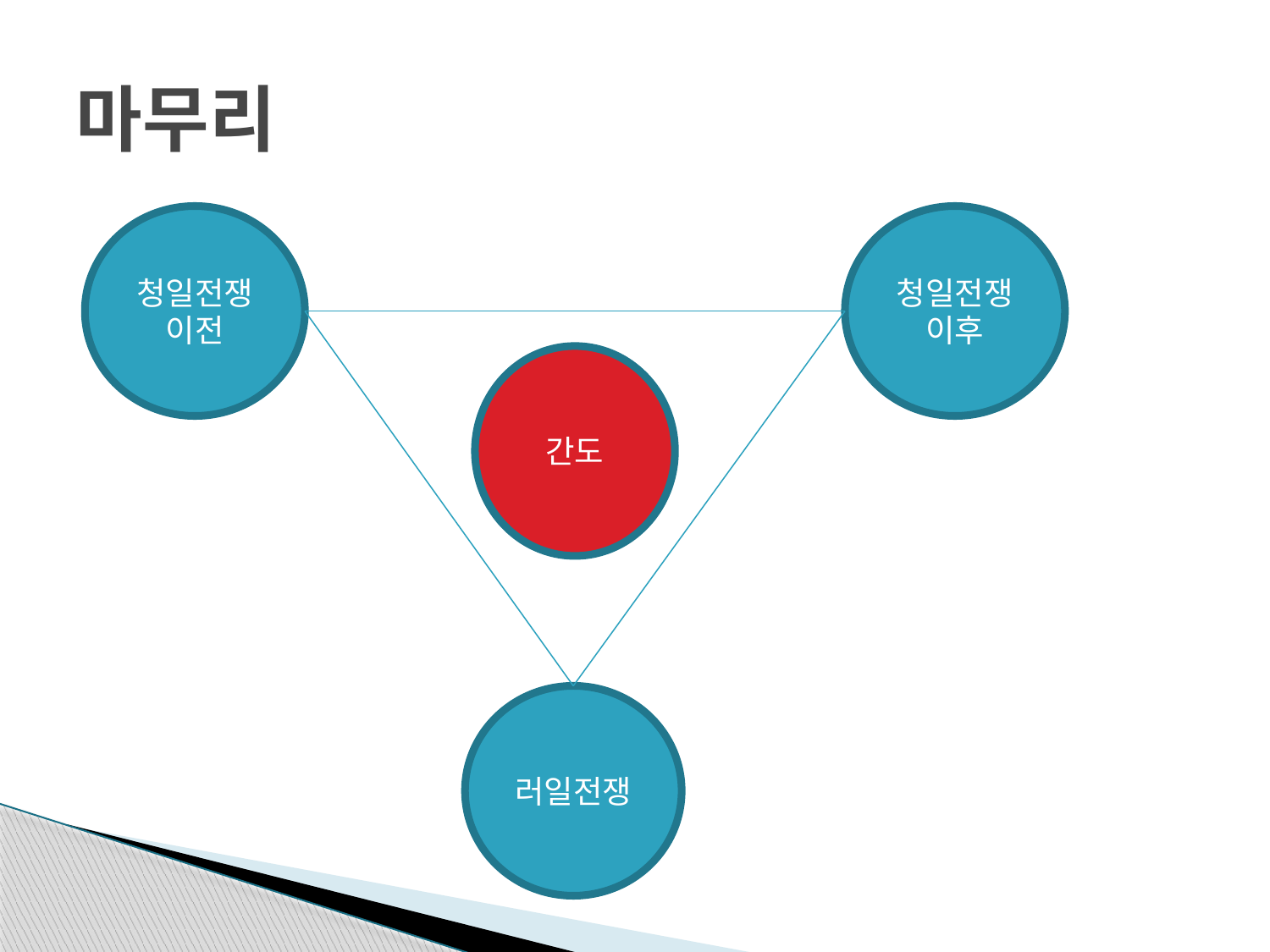

# 마무리
청일전쟁이전
청일전쟁
이후
간도
러일전쟁